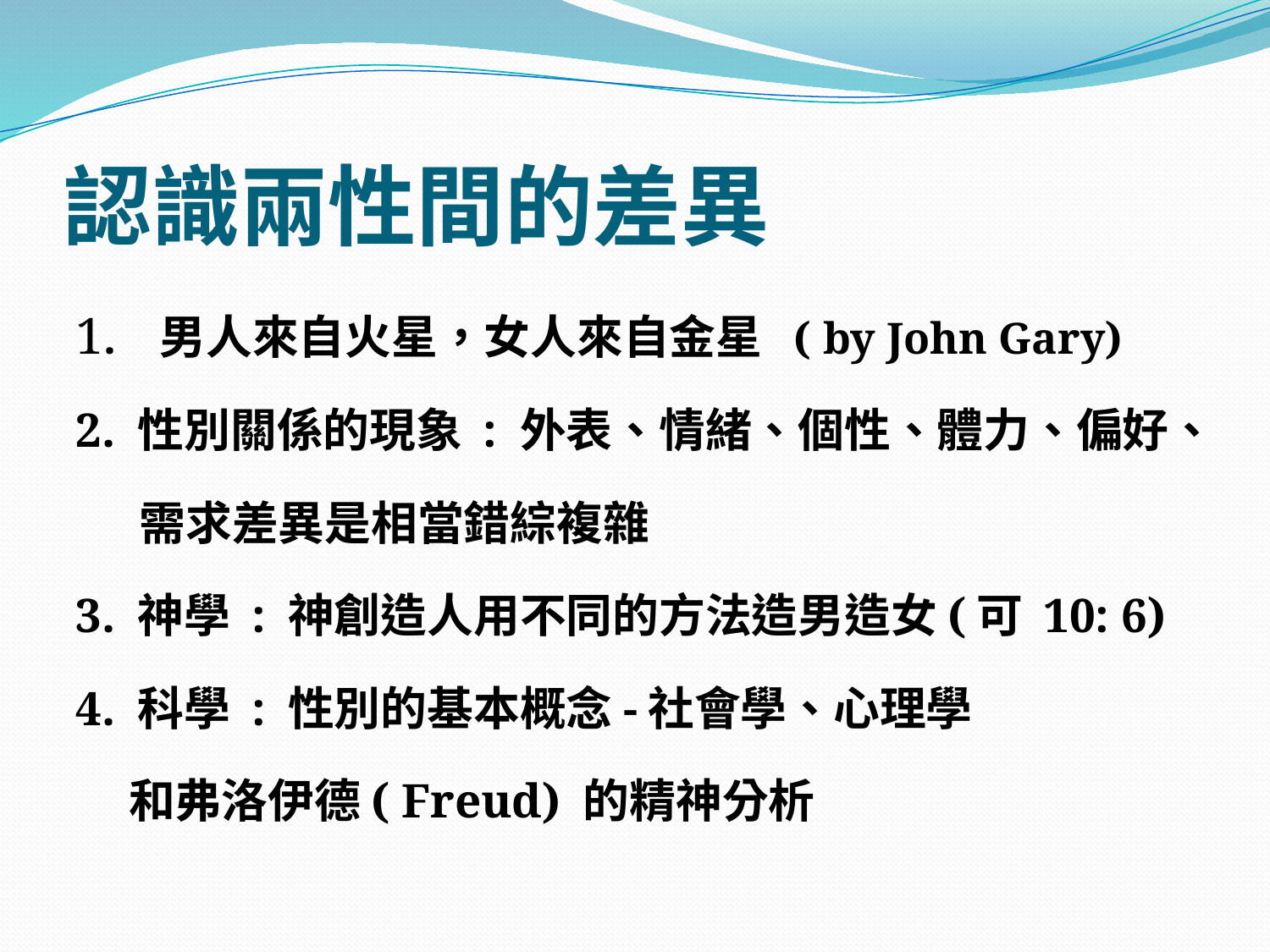

# 認識兩性間的差異
1.   男人來自火星，女人來自金星  ( by John Gary)
2. 性別關係的現象 : 外表、情緒、個性、體力、偏好、
     需求差異是相當錯綜複雜
3. 神學 : 神創造人用不同的方法造男造女(可 10: 6)
4. 科學 : 性別的基本概念-社會學、心理學
    和弗洛伊德( Freud) 的精神分析